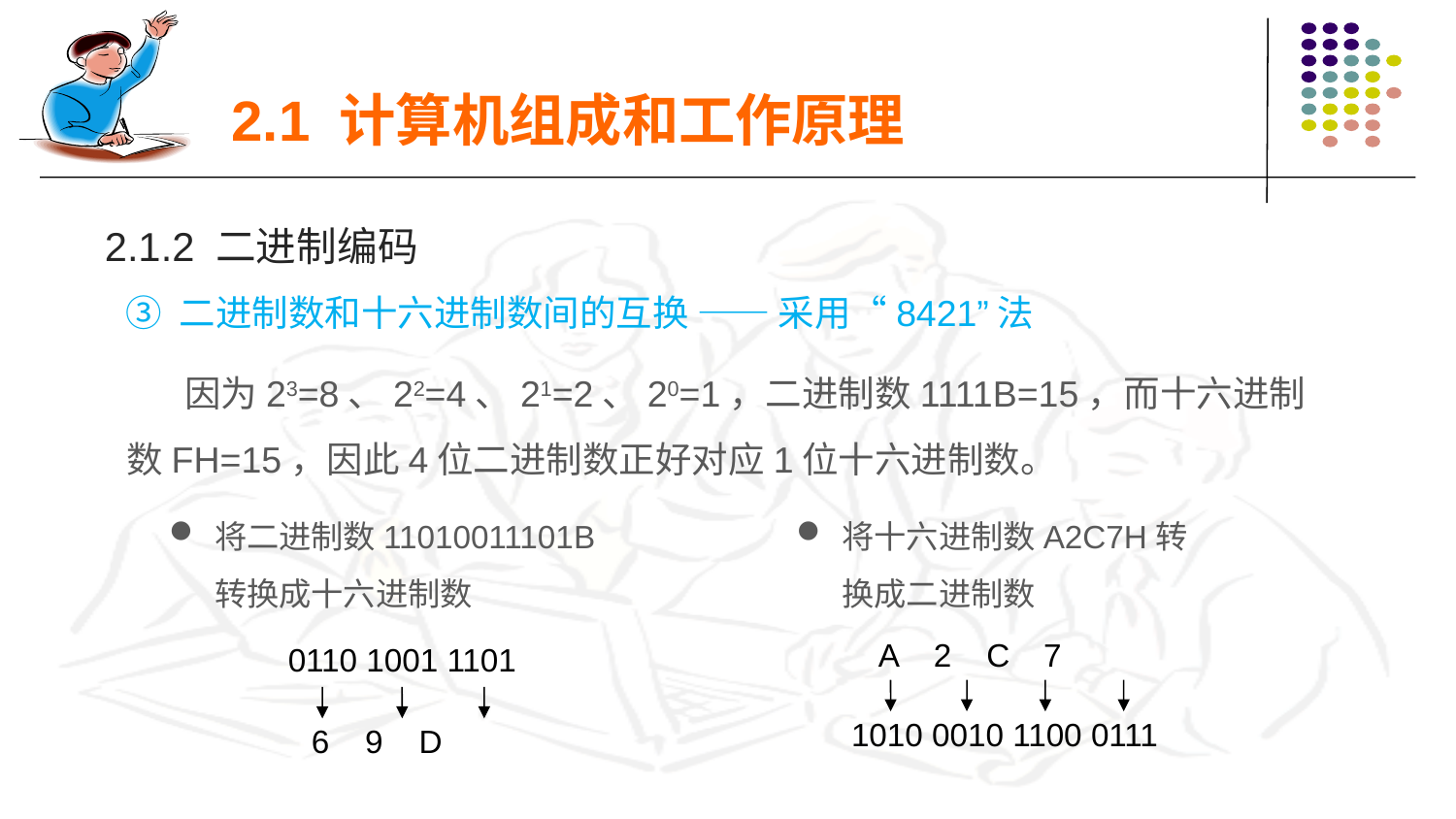

2.1 计算机组成和工作原理
2.1.2 二进制编码
③ 二进制数和十六进制数间的互换 —— 采用“8421”法
      因为23=8、22=4、21=2、20=1，二进制数1111B=15，而十六进制数FH=15，因此4位二进制数正好对应1位十六进制数。

将二进制数11010011101B转换成十六进制数
将十六进制数A2C7H转换成二进制数
A    2    C    7

1010 0010 1100 0111
0110 1001 1101

6    9    D